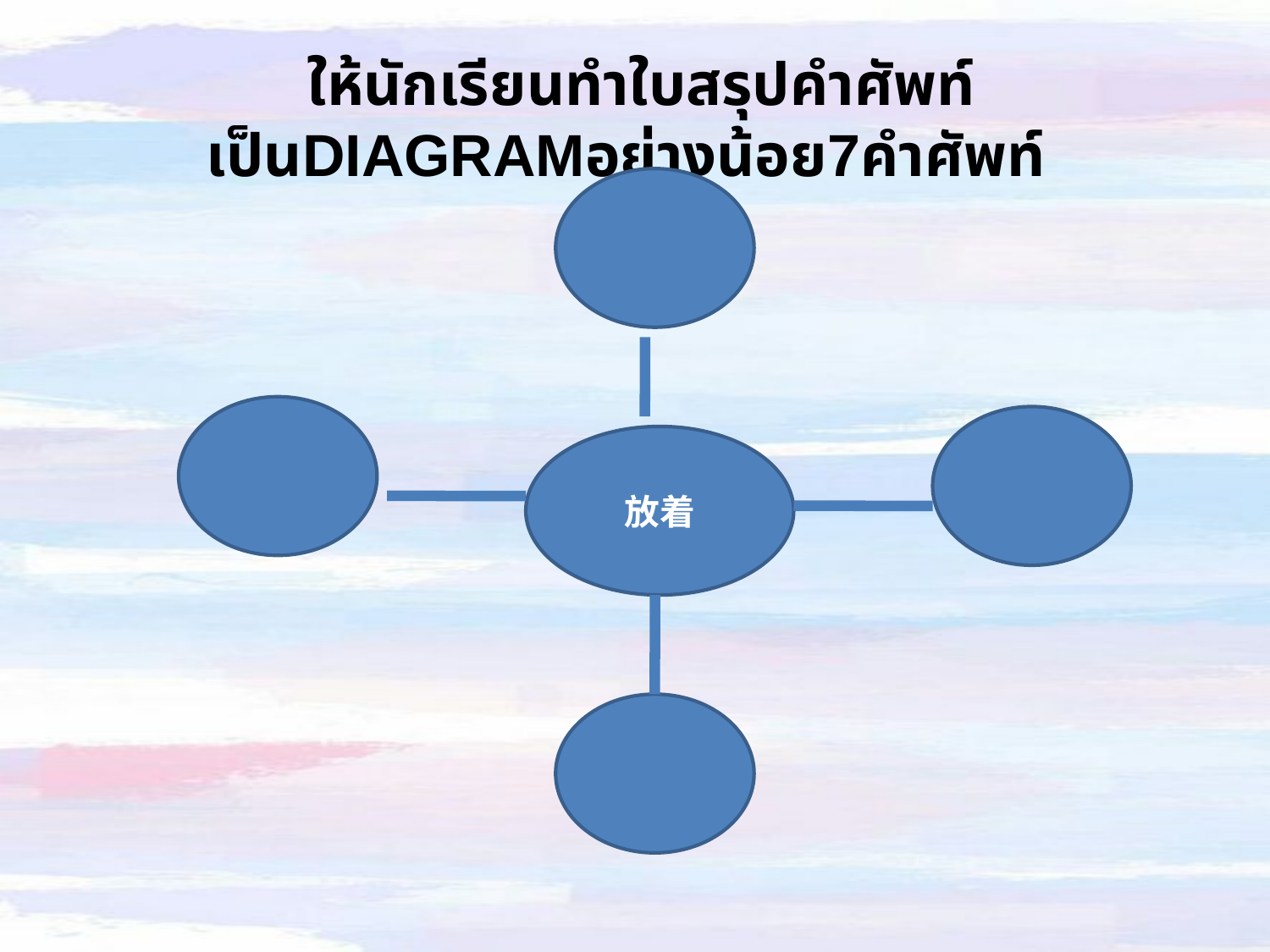

# ให้นักเรียนทำใบสรุปคำศัพท์เป็นDIAGRAMอย่างน้อย7คำศัพท์

放着